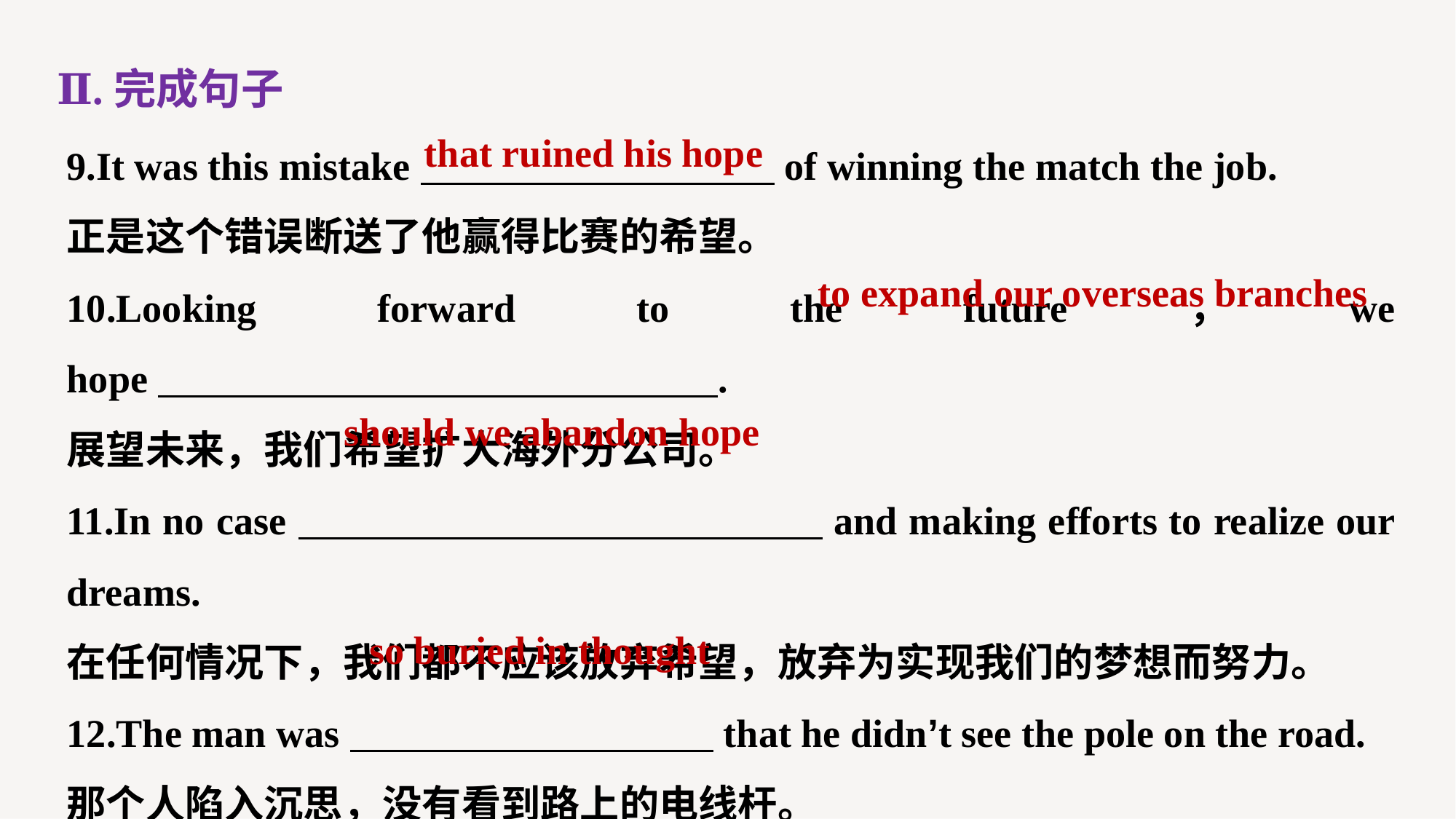

Ⅱ.完成句子
9.It was this mistake                                      of winning the match the job.
正是这个错误断送了他赢得比赛的希望。
10.Looking forward to the future，we hope                                                          .
展望未来，我们希望扩大海外分公司。
11.In no case                                               and making efforts to realize our dreams.
在任何情况下，我们都不应该放弃希望，放弃为实现我们的梦想而努力。
12.The man was                                       that he didn’t see the pole on the road.
那个人陷入沉思，没有看到路上的电线杆。
that ruined his hope
to expand our overseas branches
should we abandon hope
so buried in thought